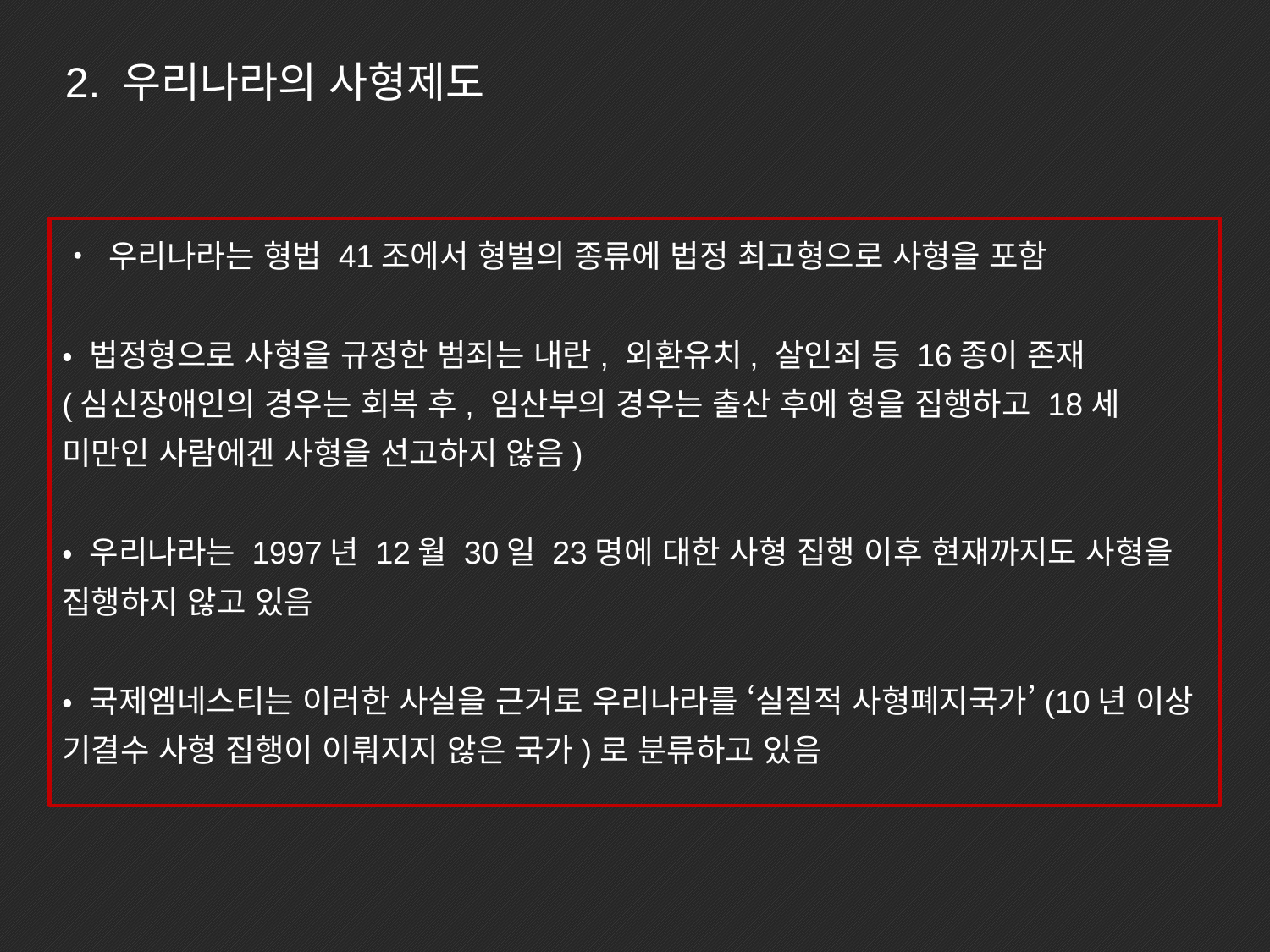

2. 우리나라의 사형제도
• 우리나라는 형법 41조에서 형벌의 종류에 법정 최고형으로 사형을 포함

• 법정형으로 사형을 규정한 범죄는 내란, 외환유치, 살인죄 등 16종이 존재
(심신장애인의 경우는 회복 후, 임산부의 경우는 출산 후에 형을 집행하고 18세 미만인 사람에겐 사형을 선고하지 않음)

• 우리나라는 1997년 12월 30일 23명에 대한 사형 집행 이후 현재까지도 사형을 집행하지 않고 있음

• 국제엠네스티는 이러한 사실을 근거로 우리나라를 ‘실질적 사형폐지국가’(10년 이상 기결수 사형 집행이 이뤄지지 않은 국가)로 분류하고 있음